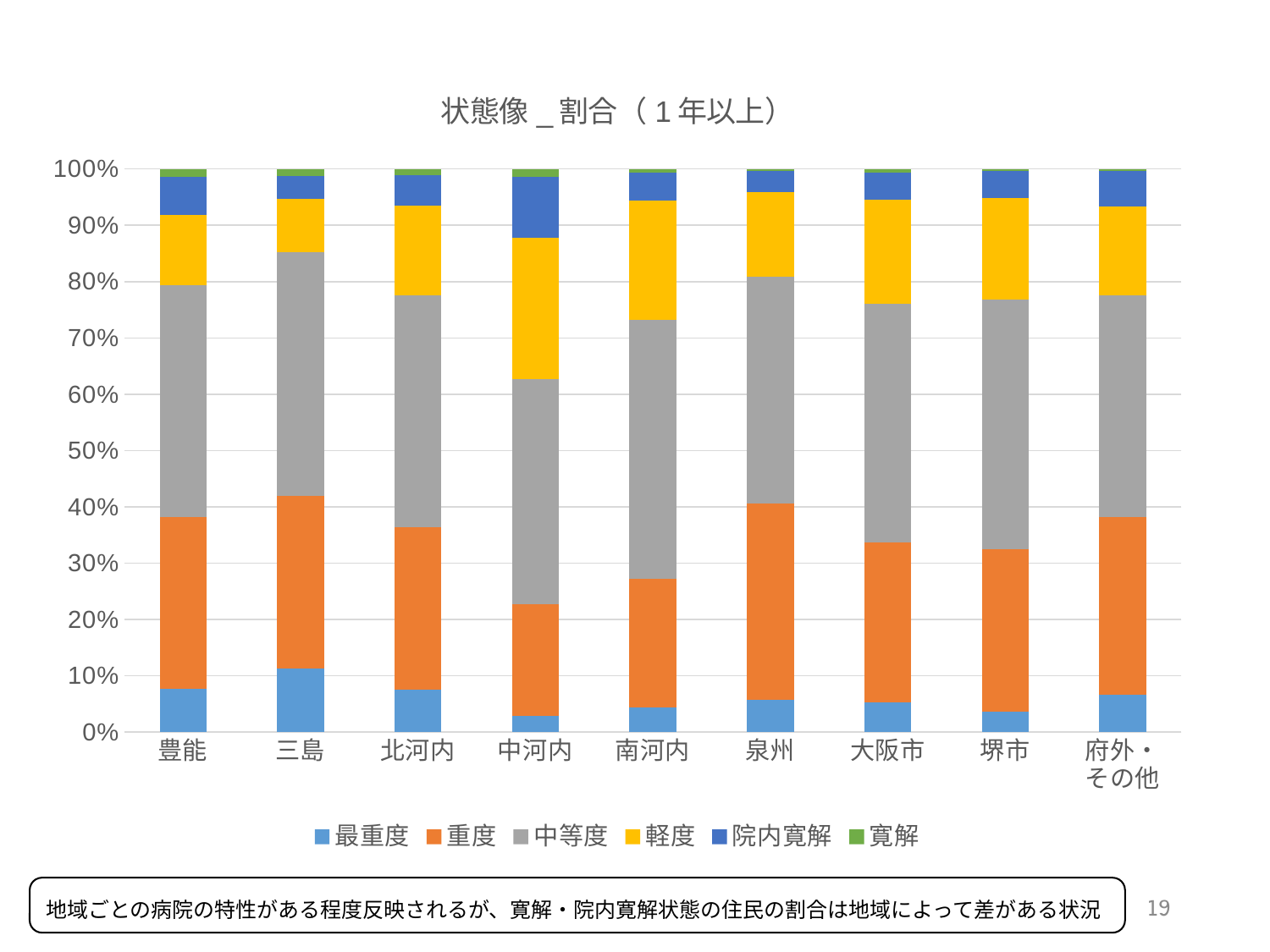

### Chart: 状態像_割合（1年以上）

| Category | 最重度 | 重度 | 中等度 | 軽度 | 院内寛解 | 寛解 |
|---|---|---|---|---|---|---|
| 豊能 | 0.07670043415340087 | 0.3053545586107091 | 0.4109985528219971 | 0.12590448625180897 | 0.06657018813314038 | 0.01447178002894356 |
| 三島 | 0.11265646731571627 | 0.30598052851182195 | 0.4339360222531293 | 0.09457579972183588 | 0.04033379694019471 | 0.012517385257301807 |
| 北河内 | 0.07539118065433854 | 0.2887624466571835 | 0.41109530583214793 | 0.1593172119487909 | 0.05405405405405406 | 0.011379800853485065 |
| 中河内 | 0.029411764705882353 | 0.1972318339100346 | 0.39965397923875434 | 0.2508650519031142 | 0.10899653979238755 | 0.01384083044982699 |
| 南河内 | 0.04377104377104377 | 0.22895622895622897 | 0.4595959595959596 | 0.21212121212121213 | 0.04882154882154882 | 0.006734006734006734 |
| 泉州 | 0.05698271835590846 | 0.34936945352638954 | 0.40168145726296123 | 0.15133115366651098 | 0.036898645492760396 | 0.0037365716954694066 |
| 大阪市 | 0.05207100591715976 | 0.2846153846153846 | 0.4236686390532544 | 0.18461538461538463 | 0.049112426035502955 | 0.005917159763313609 |
| 堺市 | 0.036004645760743324 | 0.2880371660859466 | 0.4436701509872242 | 0.18118466898954705 | 0.047619047619047616 | 0.003484320557491289 |
| 府外・
その他 | 0.06607369758576874 | 0.31639135959339265 | 0.3926302414231258 | 0.15756035578144853 | 0.06353240152477764 | 0.0038119440914866584 |
地域ごとの病院の特性がある程度反映されるが、寛解・院内寛解状態の住民の割合は地域によって差がある状況
19